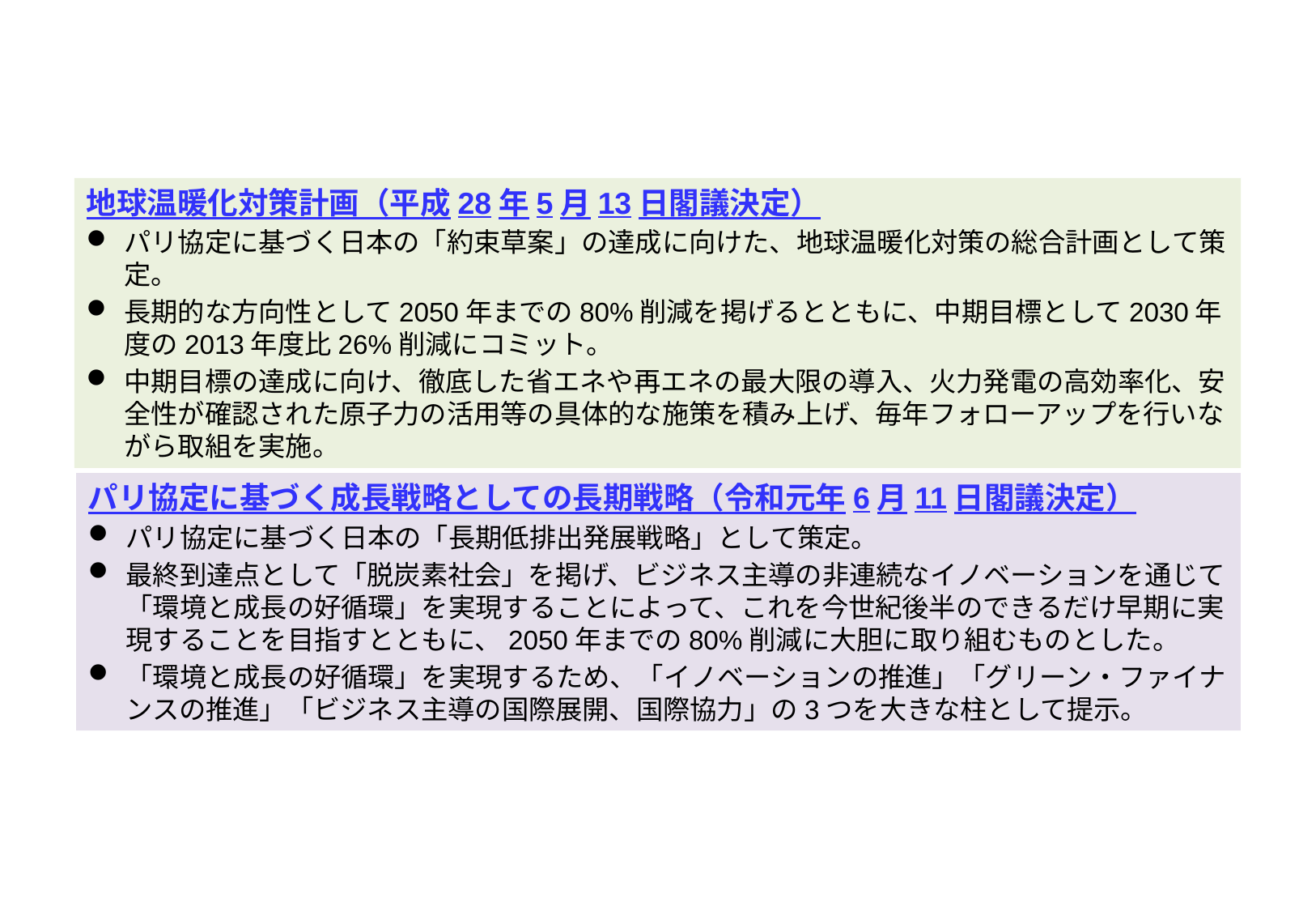

地球温暖化対策計画（平成28年5月13日閣議決定）
パリ協定に基づく日本の「約束草案」の達成に向けた、地球温暖化対策の総合計画として策定。
長期的な方向性として2050年までの80%削減を掲げるとともに、中期目標として2030年度の2013年度比26%削減にコミット。
中期目標の達成に向け、徹底した省エネや再エネの最大限の導入、火力発電の高効率化、安全性が確認された原子力の活用等の具体的な施策を積み上げ、毎年フォローアップを行いながら取組を実施。
パリ協定に基づく成長戦略としての長期戦略（令和元年6月11日閣議決定）
パリ協定に基づく日本の「長期低排出発展戦略」として策定。
最終到達点として「脱炭素社会」を掲げ、ビジネス主導の非連続なイノベーションを通じて「環境と成長の好循環」を実現することによって、これを今世紀後半のできるだけ早期に実現することを目指すとともに、2050年までの80%削減に大胆に取り組むものとした。
「環境と成長の好循環」を実現するため、「イノベーションの推進」「グリーン・ファイナンスの推進」「ビジネス主導の国際展開、国際協力」の3つを大きな柱として提示。